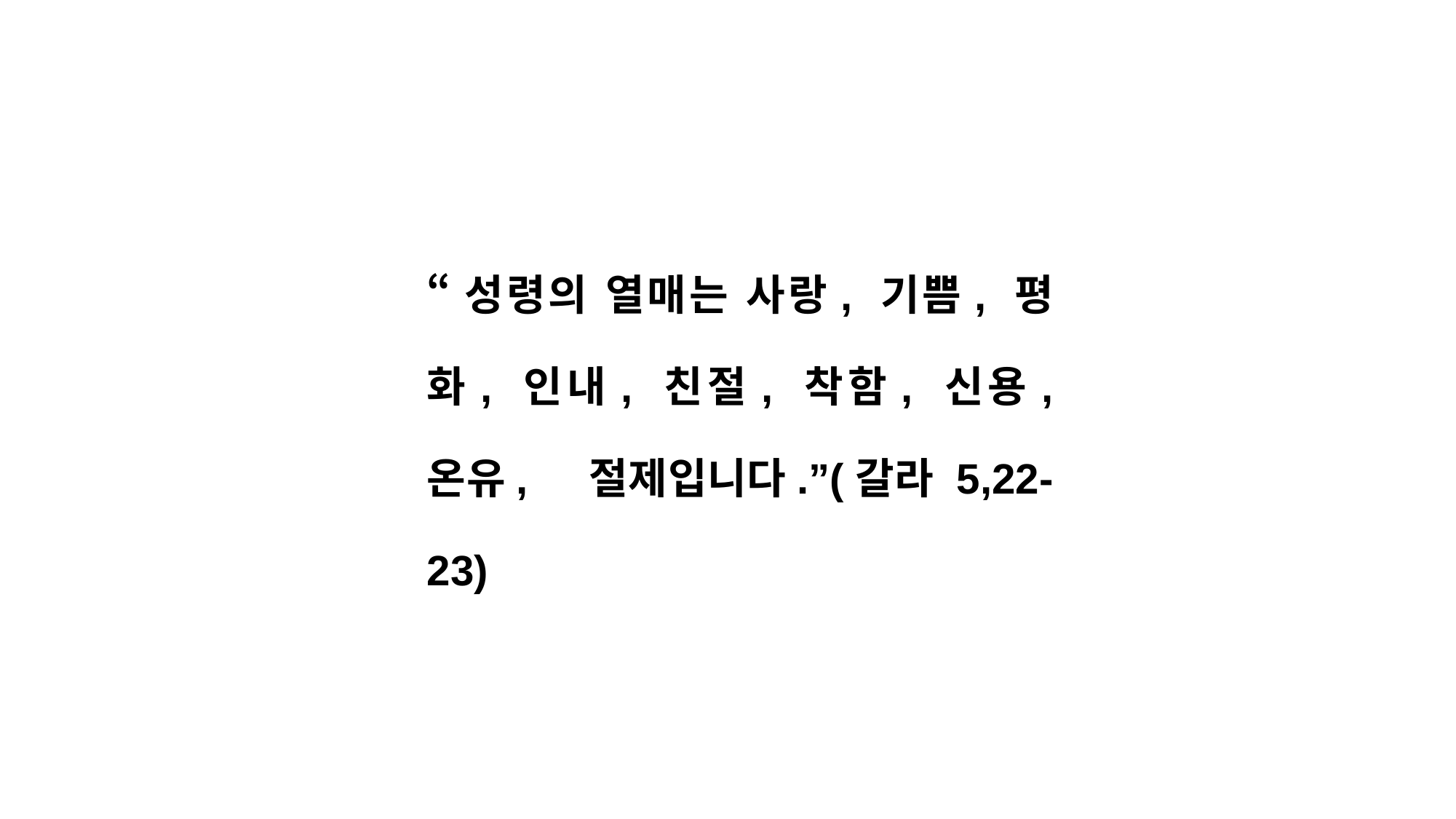

“성령의 열매는 사랑, 기쁨, 평화, 인내, 친절, 착함, 신용, 온유,    절제입니다.”(갈라 5,22-23)